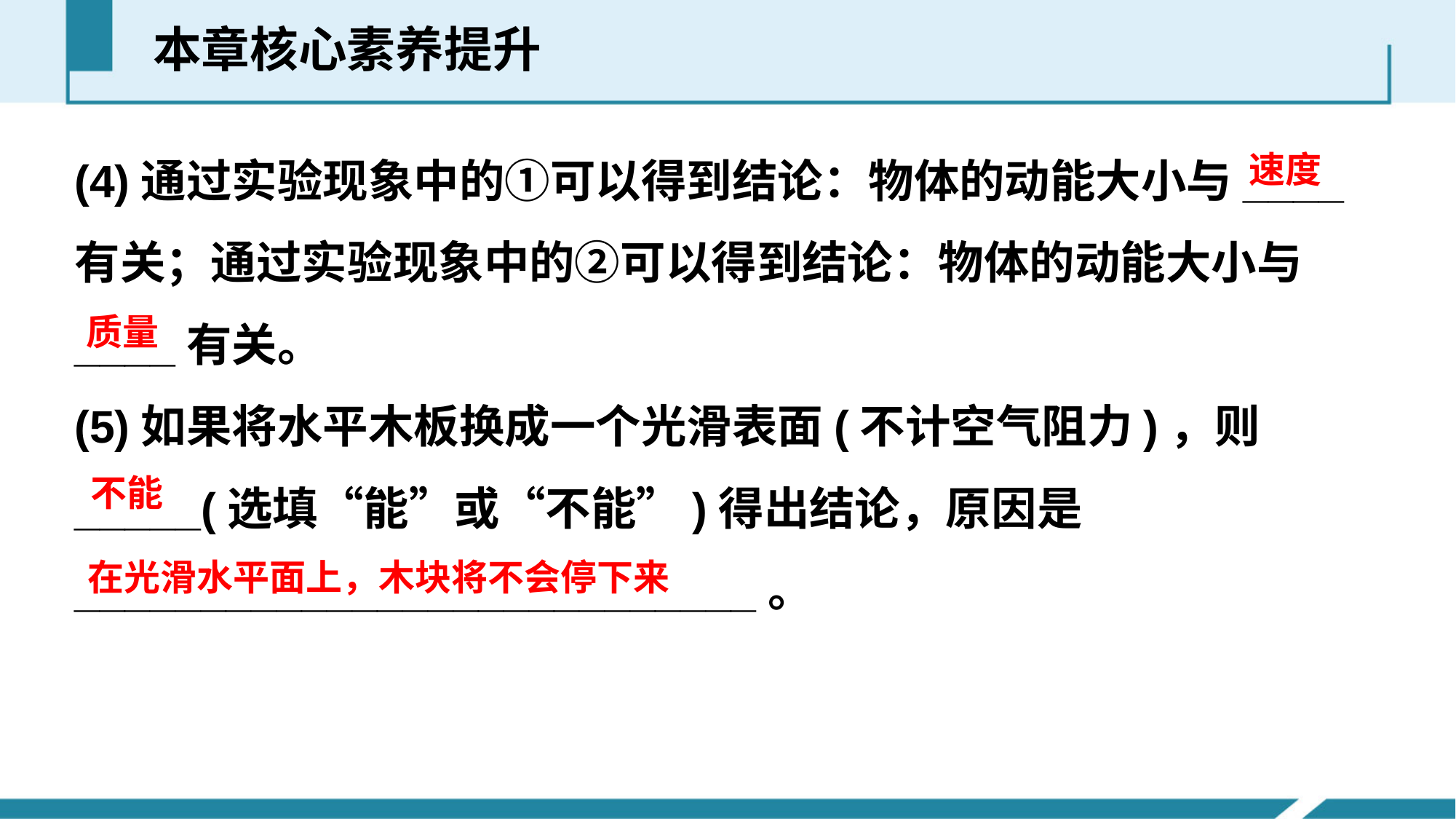

本章核心素养提升
(4)通过实验现象中的①可以得到结论：物体的动能大小与____有关；通过实验现象中的②可以得到结论：物体的动能大小与____有关。
(5)如果将水平木板换成一个光滑表面(不计空气阻力)，则_____(选填“能”或“不能”)得出结论，原因是___________________________。
速度
质量
不能
在光滑水平面上，木块将不会停下来